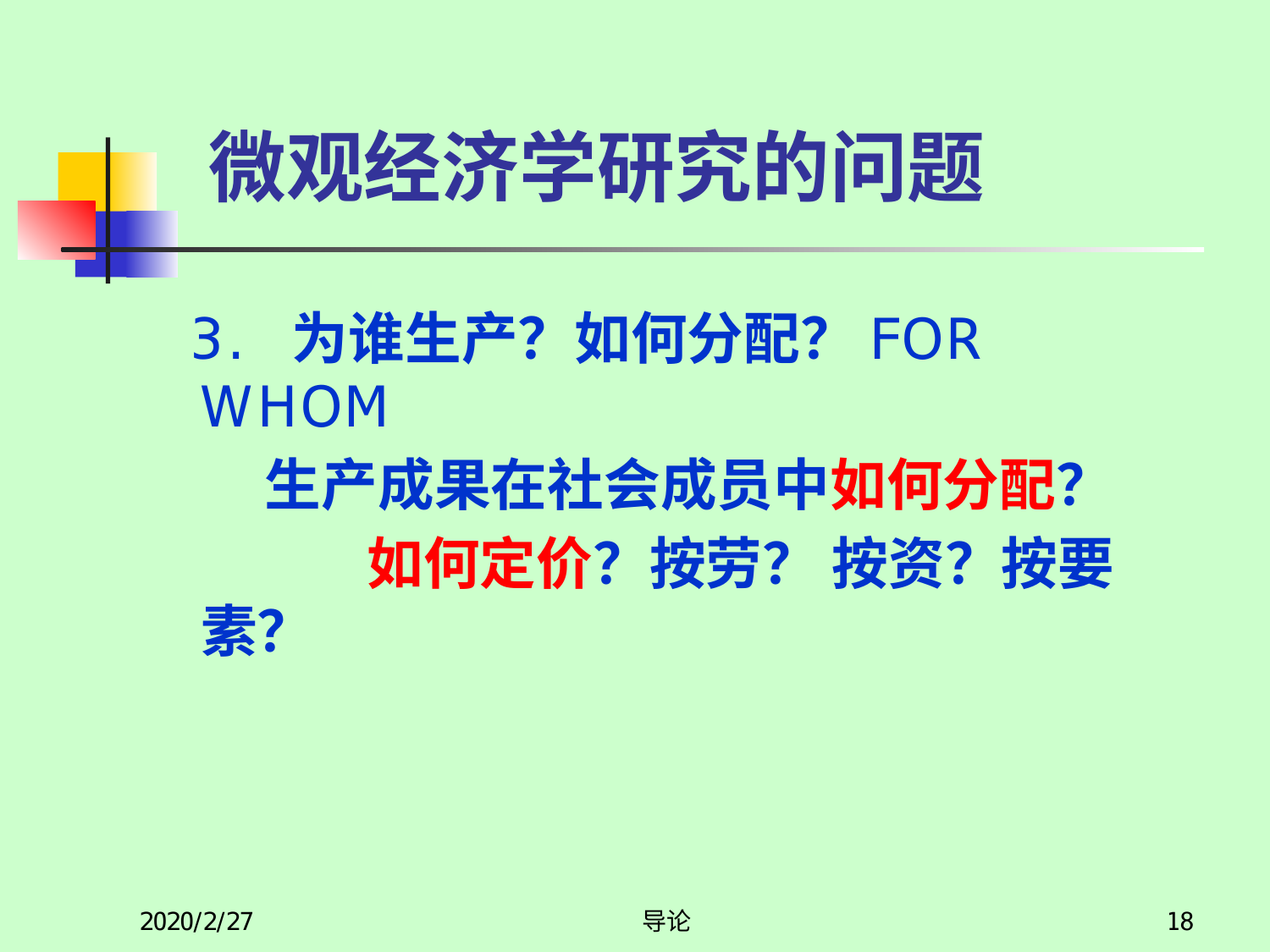

# 微观经济学研究的问题
  3.  为谁生产？如何分配？FOR WHOM
       生产成果在社会成员中如何分配？
		  如何定价？按劳？ 按资？按要素？

2020/2/27
导论
18